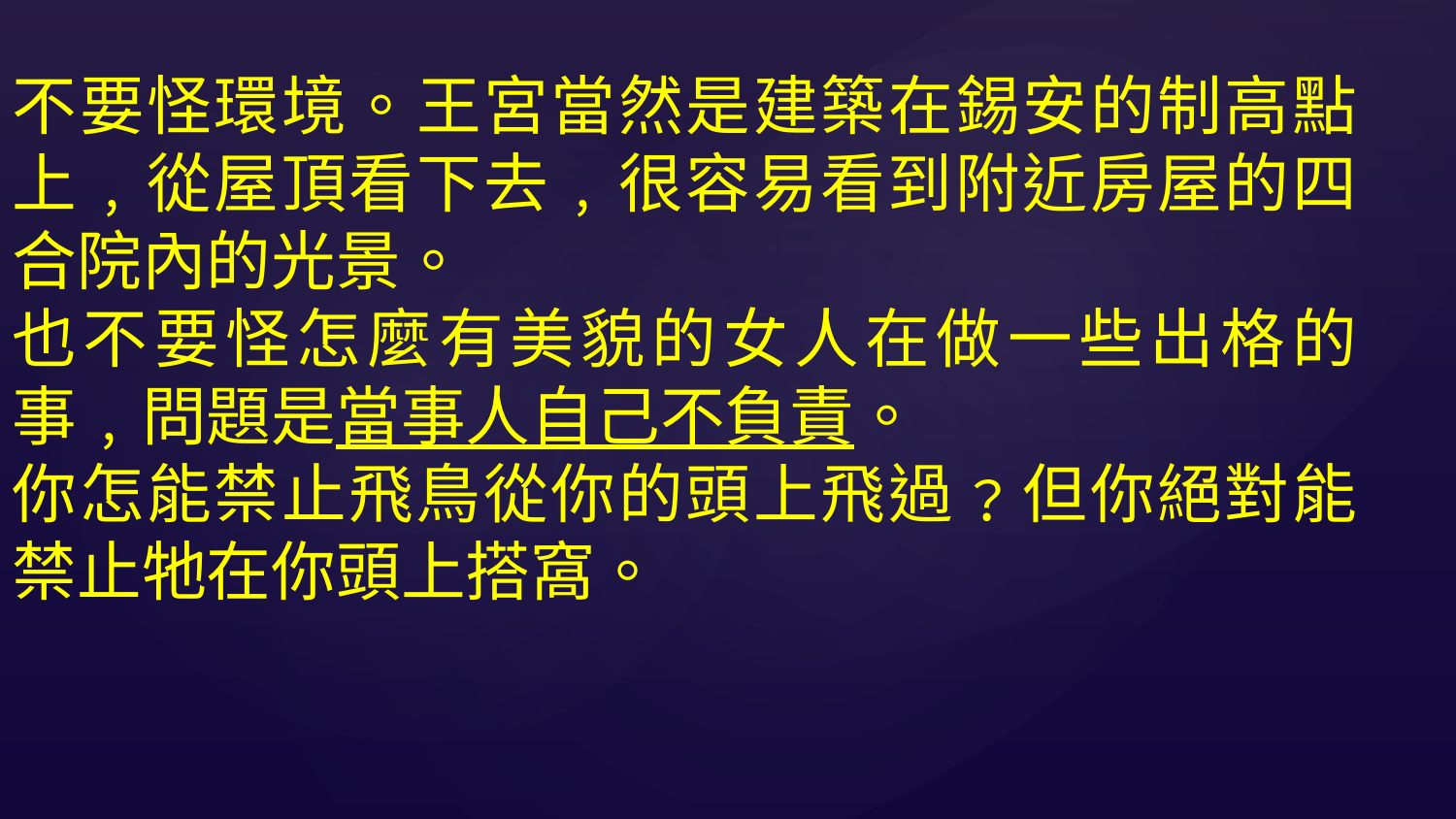

不要怪環境。王宮當然是建築在錫安的制高點上﹐從屋頂看下去﹐很容易看到附近房屋的四合院內的光景。
也不要怪怎麼有美貌的女人在做一些出格的事﹐問題是當事人自己不負責。
你怎能禁止飛鳥從你的頭上飛過﹖但你絕對能禁止牠在你頭上搭窩。